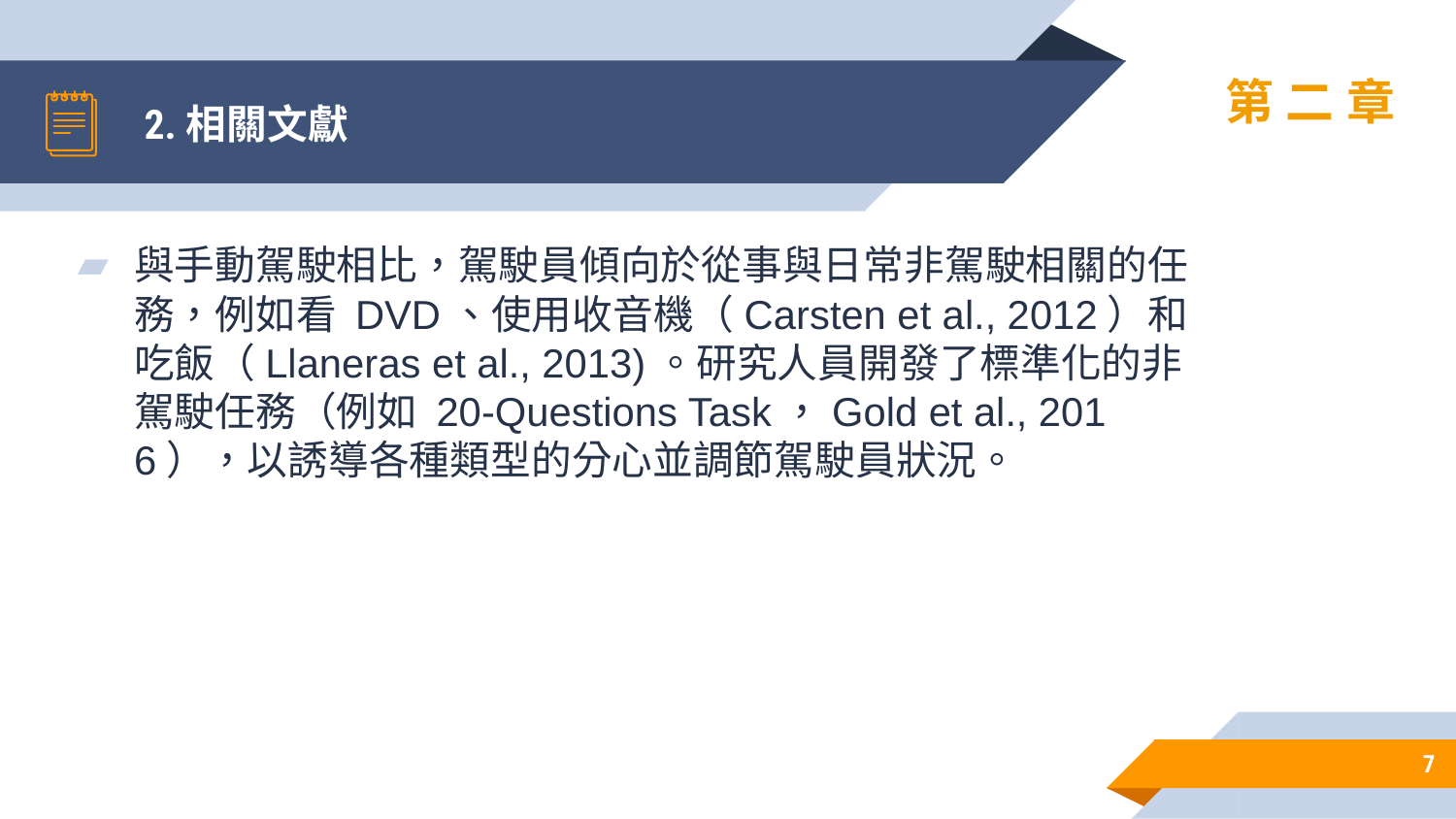

# 2.相關文獻
第二章

與手動駕駛相比，駕駛員傾向於從事與日常非駕駛相關的任務，例如看 DVD、使用收音機（Carsten et al., 2012）和吃飯（Llaneras et al., 2013)。研究人員開發了標準化的非駕駛任務（例如 20-Questions Task，Gold et al., 2016），以誘導各種類型的分心並調節駕駛員狀況。
7